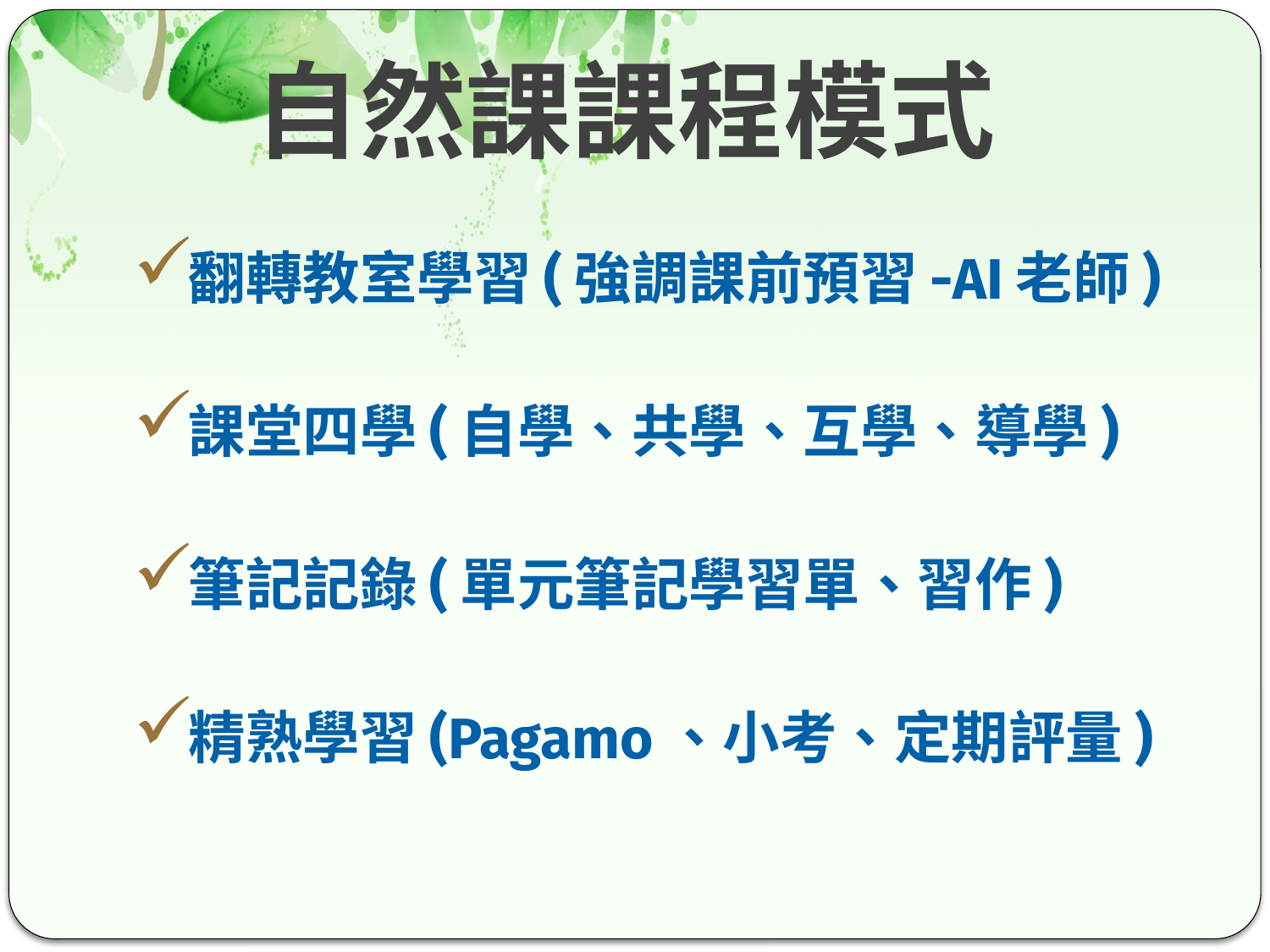

# 自然課課程模式
翻轉教室學習(強調課前預習-AI老師)
課堂四學(自學、共學、互學、導學)
筆記記錄(單元筆記學習單、習作)
精熟學習(Pagamo、小考、定期評量)